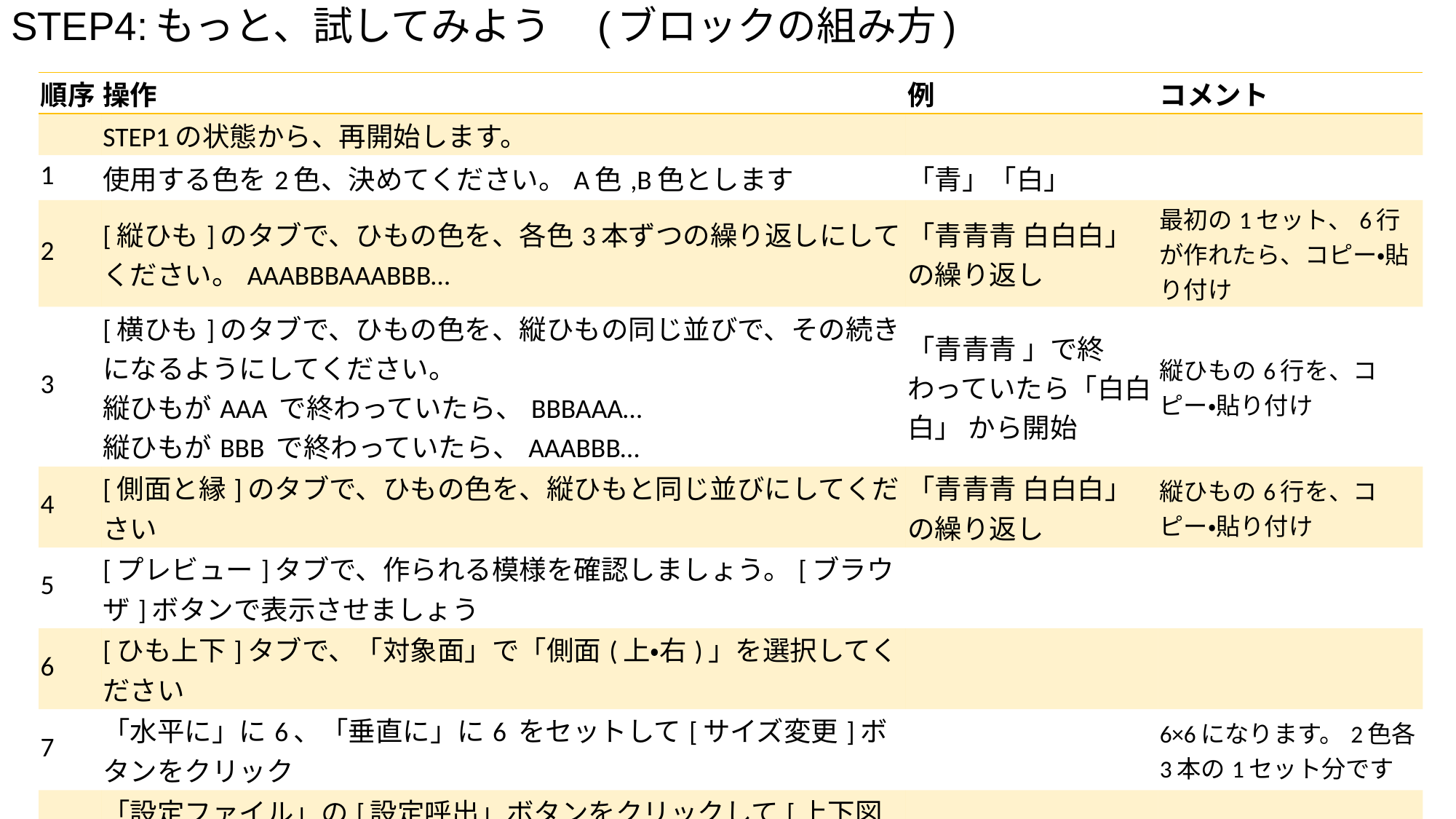

# STEP4:もっと、試してみよう　(ブロックの組み方)
| 順序 | 操作 | 例 | コメント |
| --- | --- | --- | --- |
|  | STEP1の状態から、再開始します。 |  |  |
| 1 | 使用する色を2色、決めてください。A色,B色とします | 「青」「白」 |  |
| 2 | [縦ひも]のタブで、ひもの色を、各色3本ずつの繰り返しにしてください。AAABBBAAABBB… | 「青青青 白白白」 の繰り返し | 最初の1セット、6行が作れたら、コピー・貼り付け |
| 3 | [横ひも]のタブで、ひもの色を、縦ひもの同じ並びで、その続きになるようにしてください。 縦ひもがAAA で終わっていたら、BBBAAA… 縦ひもがBBB で終わっていたら、AAABBB… | 「青青青 」で終わっていたら「白白白」 から開始 | 縦ひもの6行を、コピー・貼り付け |
| 4 | [側面と縁]のタブで、ひもの色を、縦ひもと同じ並びにしてください | 「青青青 白白白」 の繰り返し | 縦ひもの6行を、コピー・貼り付け |
| 5 | [プレビュー]タブで、作られる模様を確認しましょう。[ブラウザ]ボタンで表示させましょう |  |  |
| 6 | [ひも上下]タブで、「対象面」で「側面(上・右)」を選択してください |  |  |
| 7 | 「水平に」に6、「垂直に」に6 をセットして[サイズ変更]ボタンをクリック |  | 6×6になります。2色各3本の1セット分です |
| 8 | 「設定ファイル」の[設定呼出」ボタンをクリックして[上下図の呼出]画面が表示されたら、上下図名から、「2×2-11-平編み」を選んでください |  |  |
| 9 | 「反映方法」の「入れ替え」のチェックを外し、「繰り返す」にチェックを入れて[OK]をクリックしてください |  | オンとオフのチェックになります |